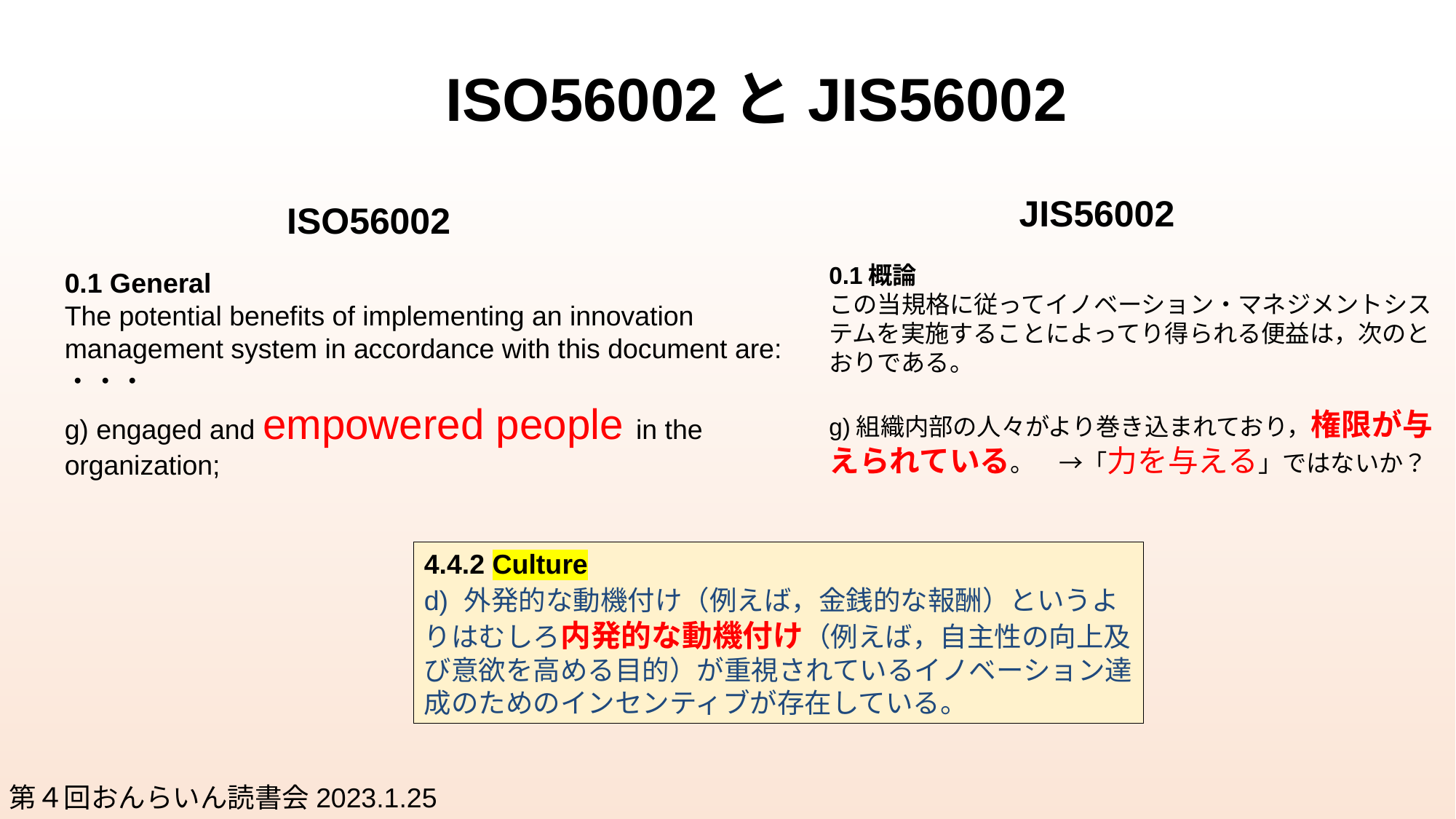

ISO56002とJIS56002
JIS56002
ISO56002
0.1概論
この当規格に従ってイノベーション・マネジメントシステムを実施することによってり得られる便益は，次のとおりである。

g)組織内部の人々がより巻き込まれており，権限が与えられている。　→「力を与える」ではないか？
0.1 General
The potential benefits of implementing an innovation management system in accordance with this document are:
・・・
g) engaged and empowered people in the organization;
4.4.2 Culture
d) 外発的な動機付け（例えば，金銭的な報酬）というよりはむしろ内発的な動機付け（例えば，自主性の向上及び意欲を高める目的）が重視されているイノベーション達成のためのインセンティブが存在している。